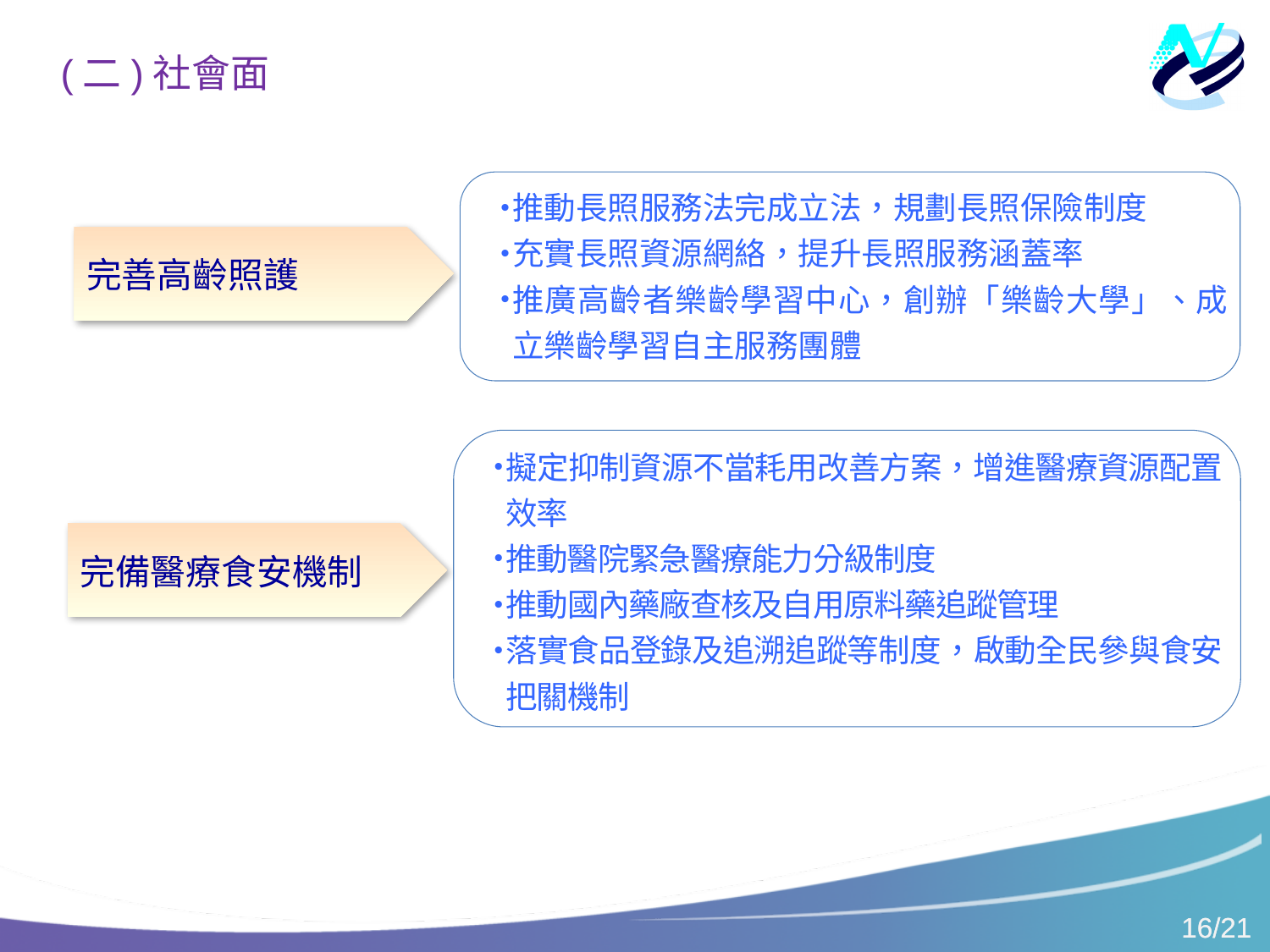

(二)社會面

推動長照服務法完成立法，規劃長照保險制度
充實長照資源網絡，提升長照服務涵蓋率
推廣高齡者樂齡學習中心，創辦「樂齡大學」、成立樂齡學習自主服務團體
完善高齡照護

擬定抑制資源不當耗用改善方案，增進醫療資源配置效率
推動醫院緊急醫療能力分級制度
推動國內藥廠查核及自用原料藥追蹤管理
落實食品登錄及追溯追蹤等制度，啟動全民參與食安把關機制
完備醫療食安機制